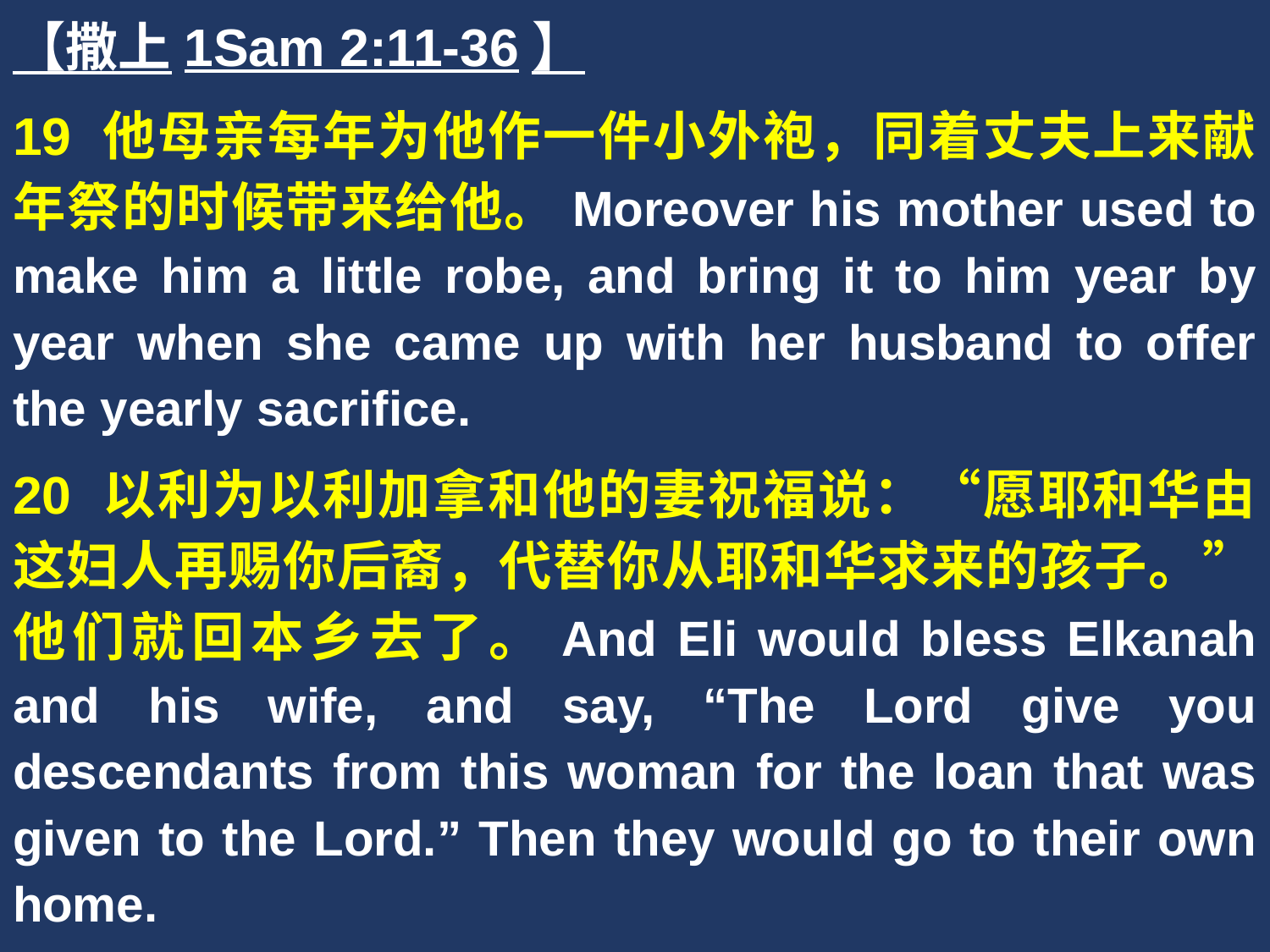

【撒上1Sam 2:11-36】
19 他母亲每年为他作一件小外袍，同着丈夫上来献年祭的时候带来给他。Moreover his mother used to make him a little robe, and bring it to him year by year when she came up with her husband to offer the yearly sacrifice.
20 以利为以利加拿和他的妻祝福说：“愿耶和华由这妇人再赐你后裔，代替你从耶和华求来的孩子。”他们就回本乡去了。And Eli would bless Elkanah and his wife, and say, “The Lord give you descendants from this woman for the loan that was given to the Lord.” Then they would go to their own home.